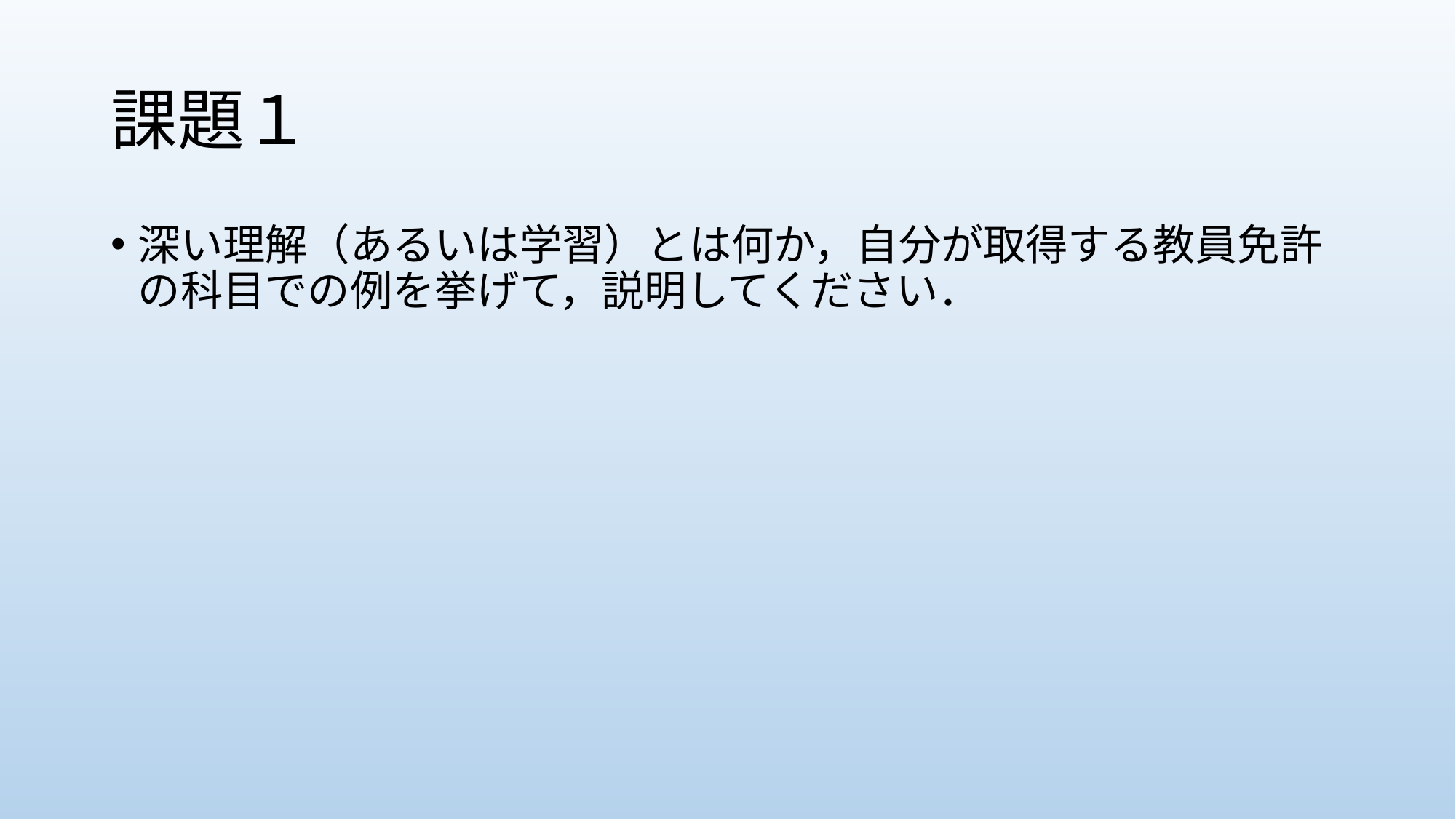

# 課題１
深い理解（あるいは学習）とは何か，自分が取得する教員免許の科目での例を挙げて，説明してください．